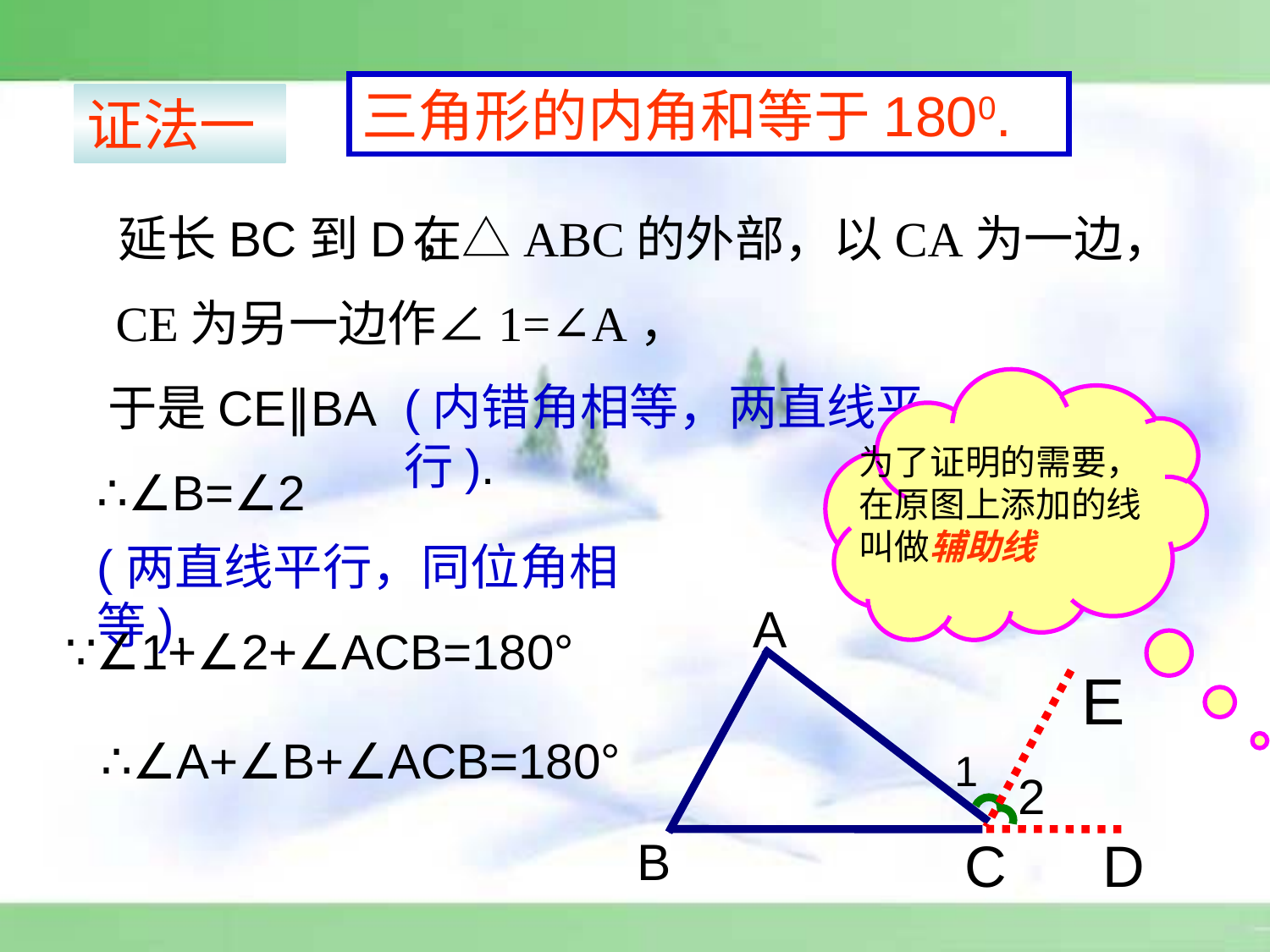

三角形的内角和等于1800.
证法一
延长BC到D，
在△ABC的外部，以CA为一边，
CE为另一边作∠1=∠A，
(内错角相等，两直线平行).
于是CE∥BA

为了证明的需要，在原图上添加的线叫做辅助线
∴∠B=∠2
(两直线平行，同位角相等).
A
∵∠1+∠2+∠ACB=180°

E

∴∠A+∠B+∠ACB=180°
1
2

B

C

D